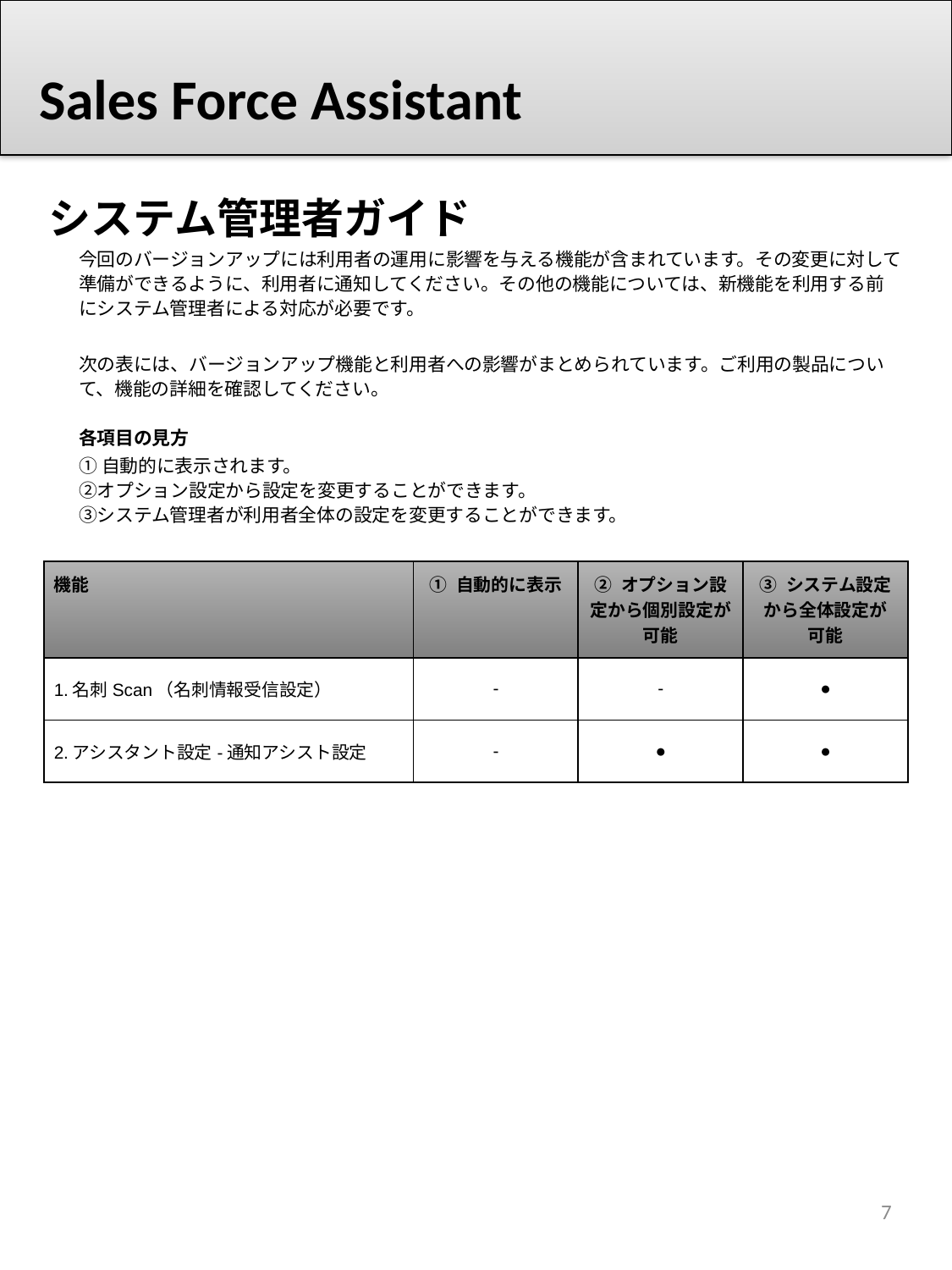

# Sales Force Assistant
システム管理者ガイド
今回のバージョンアップには利用者の運用に影響を与える機能が含まれています。その変更に対して準備ができるように、利用者に通知してください。その他の機能については、新機能を利用する前にシステム管理者による対応が必要です。

次の表には、バージョンアップ機能と利用者への影響がまとめられています。ご利用の製品について、機能の詳細を確認してください。
各項目の見方
①自動的に表示されます。
②オプション設定から設定を変更することができます。
③システム管理者が利用者全体の設定を変更することができます。

| 機能 | ① 自動的に表示 | ② オプション設定から個別設定が 可能 | ③ システム設定 から全体設定が 可能 |
| --- | --- | --- | --- |
| 1.名刺Scan（名刺情報受信設定） | - | - | ● |
| 2.アシスタント設定-通知アシスト設定 | - | ● | ● |
7